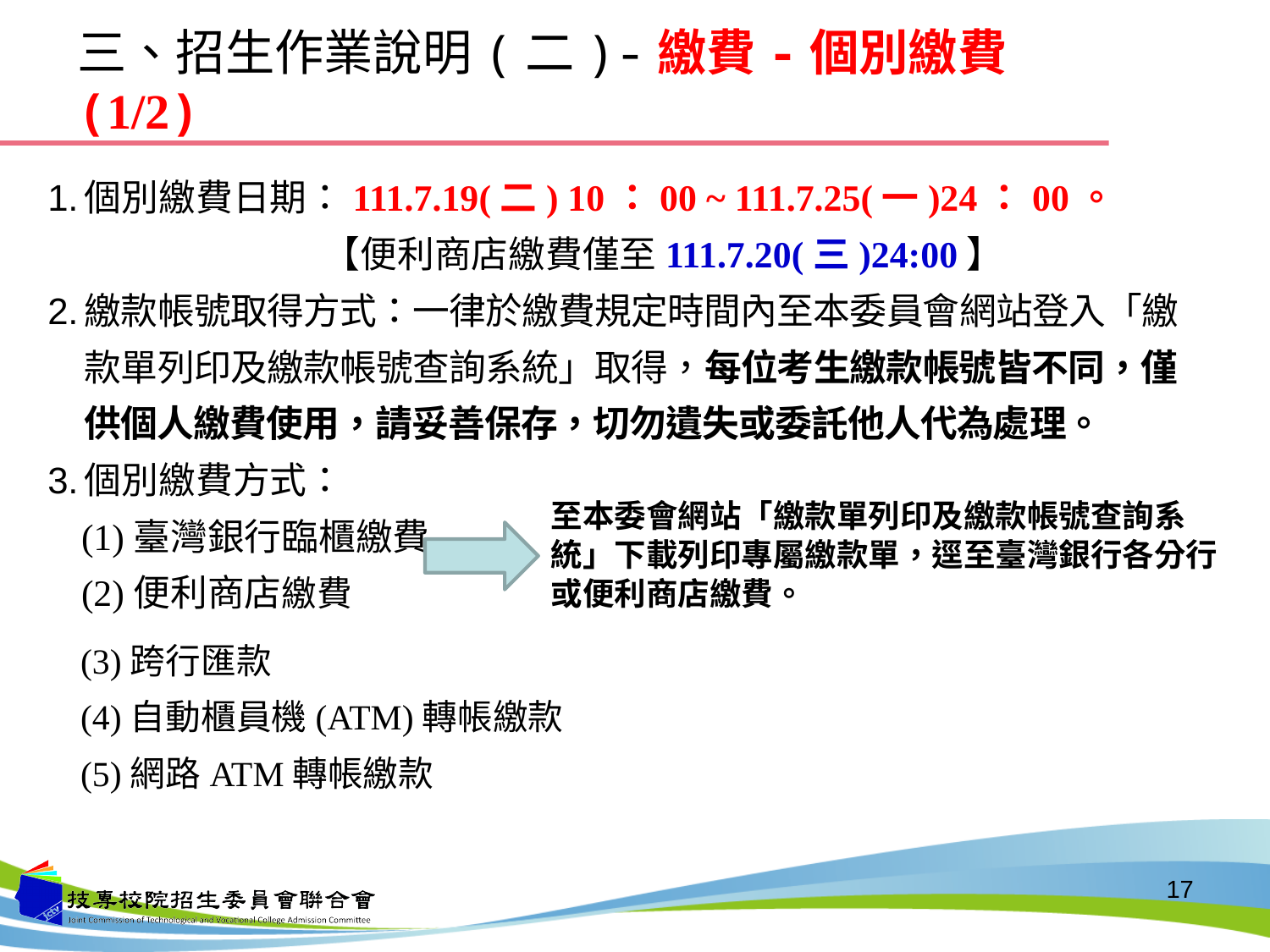

三、招生作業說明(二)-繳費-個別繳費(1/2)
個別繳費日期：111.7.19(二) 10：00 ~ 111.7.25(一)24：00。
                   【便利商店繳費僅至111.7.20(三)24:00】
繳款帳號取得方式：一律於繳費規定時間內至本委員會網站登入「繳款單列印及繳款帳號查詢系統」取得，每位考生繳款帳號皆不同，僅供個人繳費使用，請妥善保存，切勿遺失或委託他人代為處理。
個別繳費方式：
  (1)臺灣銀行臨櫃繳費
  (2)便利商店繳費
  (3)跨行匯款
  (4)自動櫃員機(ATM)轉帳繳款
  (5)網路ATM轉帳繳款

至本委會網站「繳款單列印及繳款帳號查詢系統」下載列印專屬繳款單，逕至臺灣銀行各分行或便利商店繳費。

17